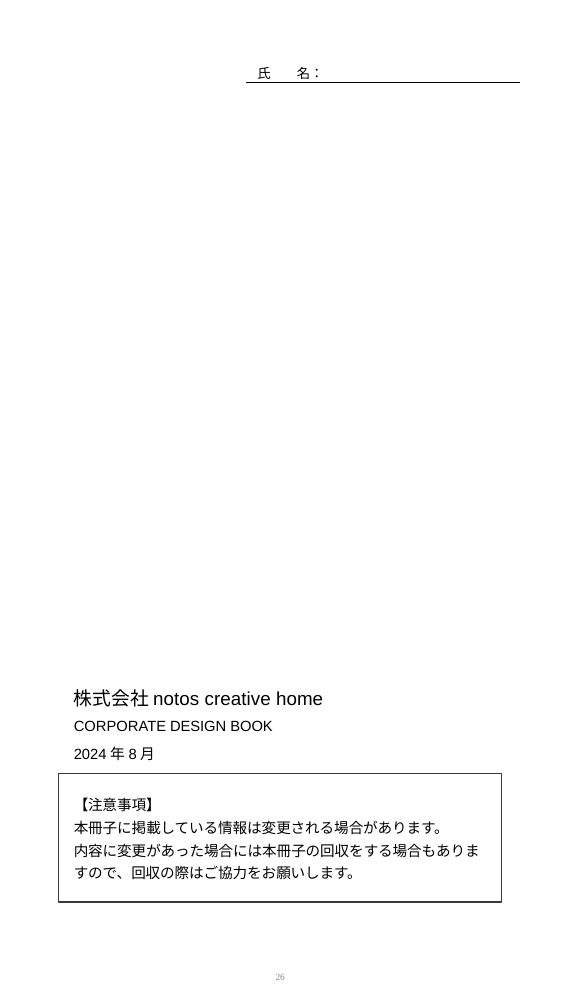

氏　　名：
株式会社notos creative home
CORPORATE DESIGN BOOK
2024年8月

【注意事項】
本冊子に掲載している情報は変更される場合があります。
内容に変更があった場合には本冊子の回収をする場合もありますので、回収の際はご協力をお願いします。

26